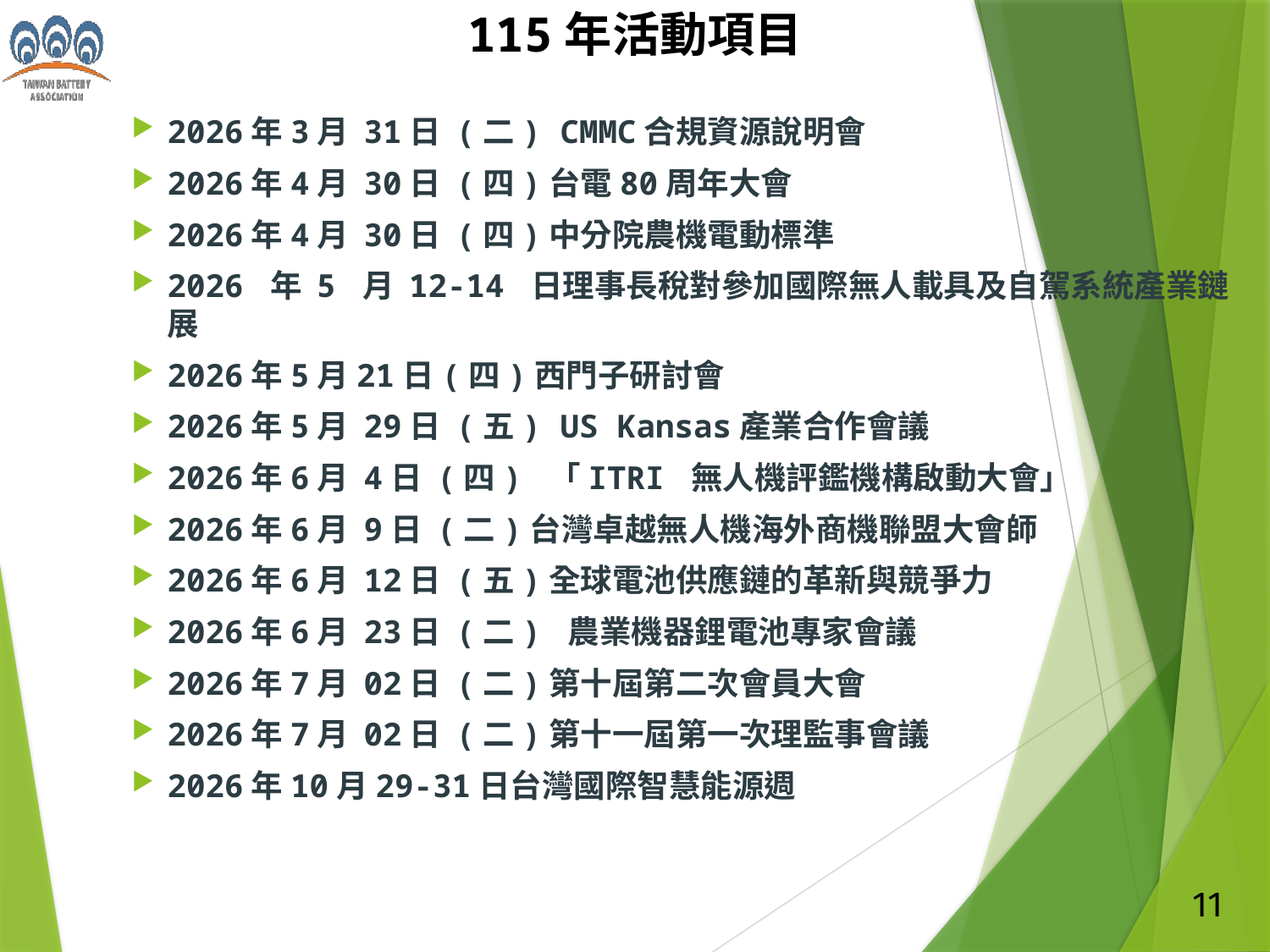

115年活動項目
2026年3月 31日 (二) CMMC合規資源說明會
2026年4月 30日 (四)台電80周年大會
2026年4月 30日 (四)中分院農機電動標準
2026 年 5 月 12-14 日理事長稅對參加國際無人載具及自駕系統產業鏈展
2026年5月21日(四)西門子研討會
2026年5月 29日 (五) US Kansas產業合作會議
2026年6月 4日 (四) 「ITRI 無人機評鑑機構啟動大會」
2026年6月 9日 (二)台灣卓越無人機海外商機聯盟大會師
2026年6月 12日 (五)全球電池供應鏈的革新與競爭力
2026年6月 23日 (二) 農業機器鋰電池專家會議
2026年7月 02日 (二)第十屆第二次會員大會
2026年7月 02日 (二)第十一屆第一次理監事會議
2026年10月29-31日台灣國際智慧能源週

11